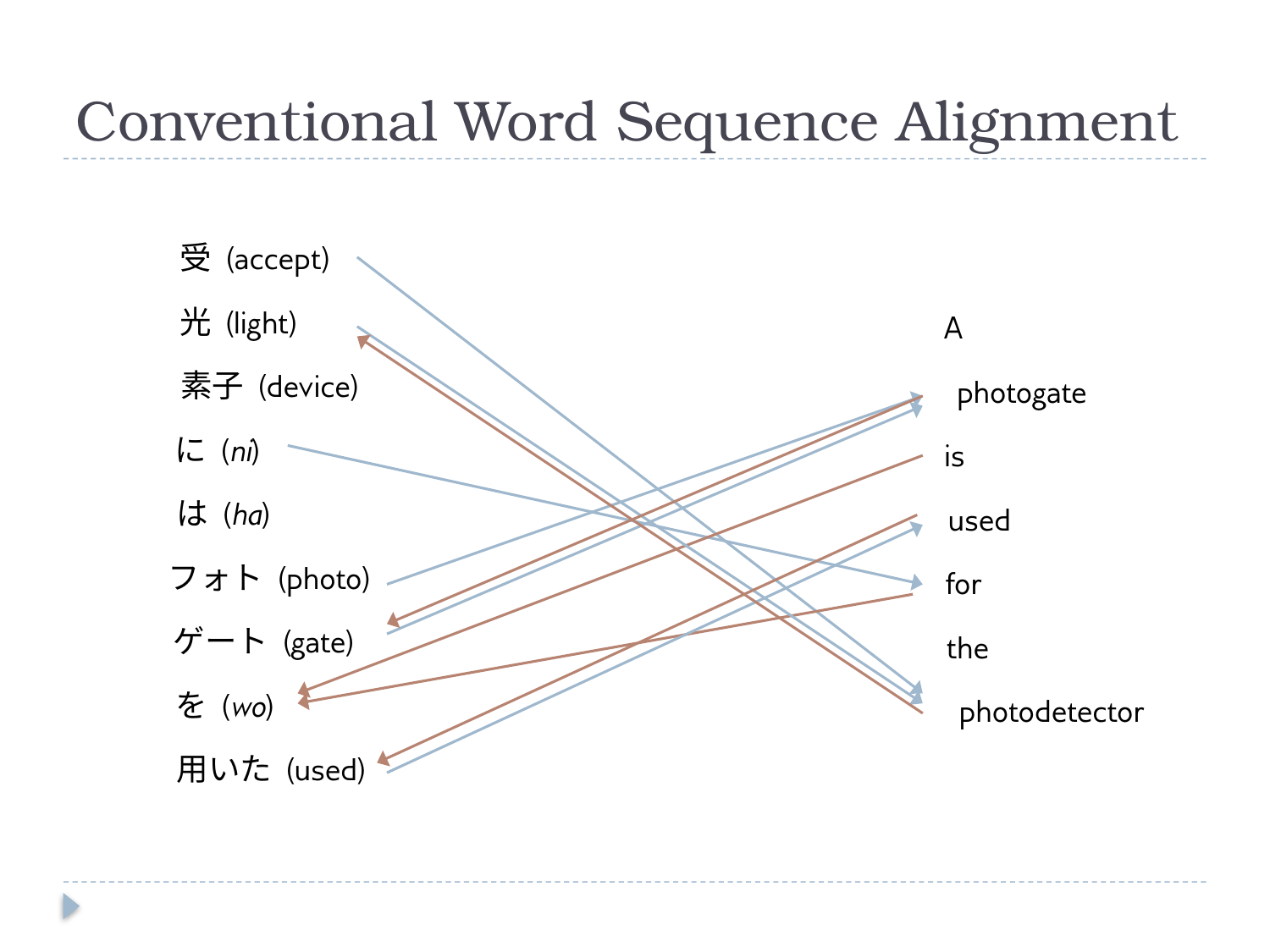

# Conventional Word Sequence Alignment
受 (accept)
光 (light)
A
素子 (device)
photogate
に (ni)
is
は (ha)
used
フォト (photo)
for
ゲート (gate)
the
を (wo)
photodetector
用いた (used)